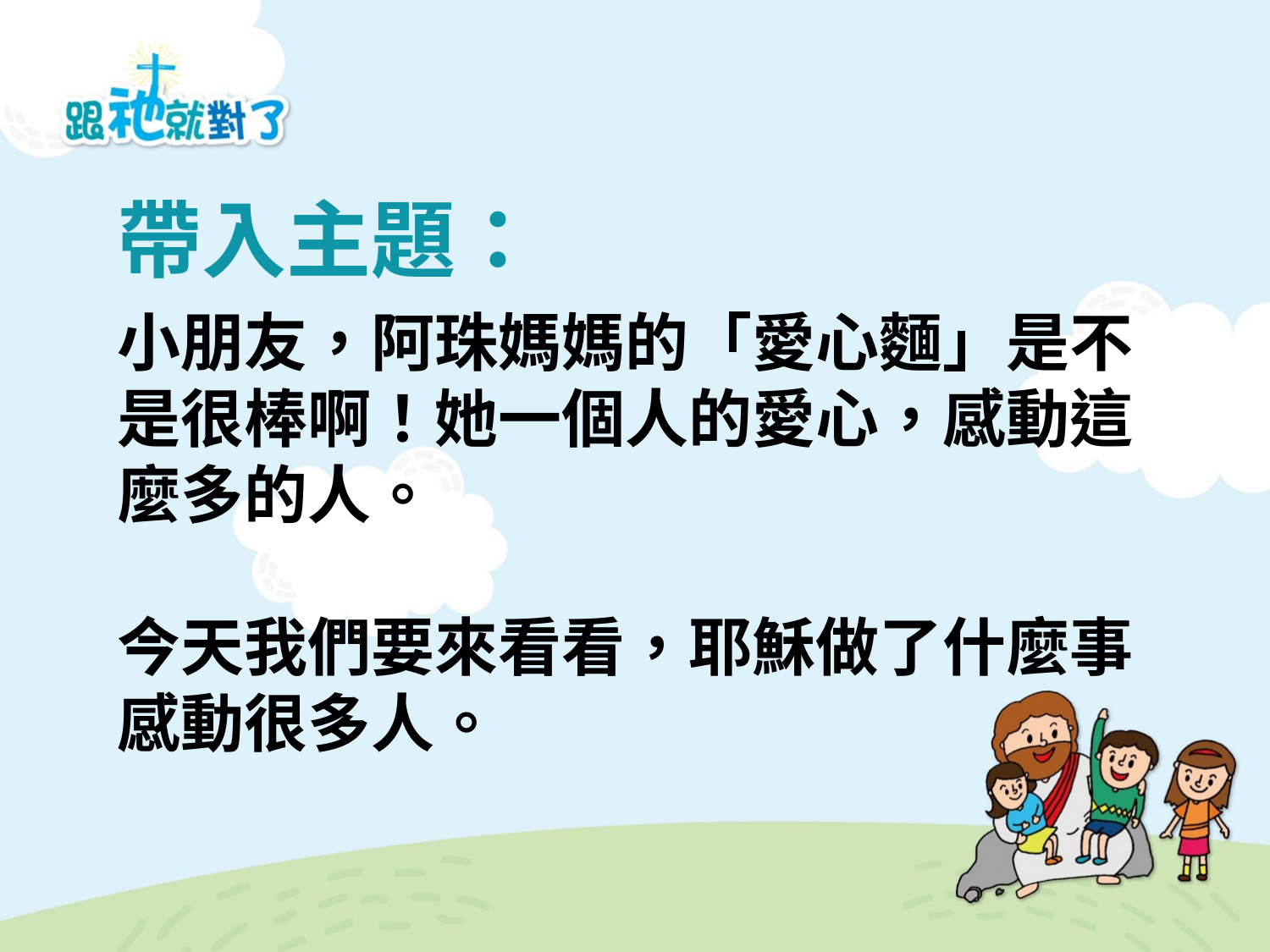

帶入主題：
小朋友，阿珠媽媽的「愛心麵」是不是很棒啊！她一個人的愛心，感動這麼多的人。

今天我們要來看看，耶穌做了什麼事感動很多人。